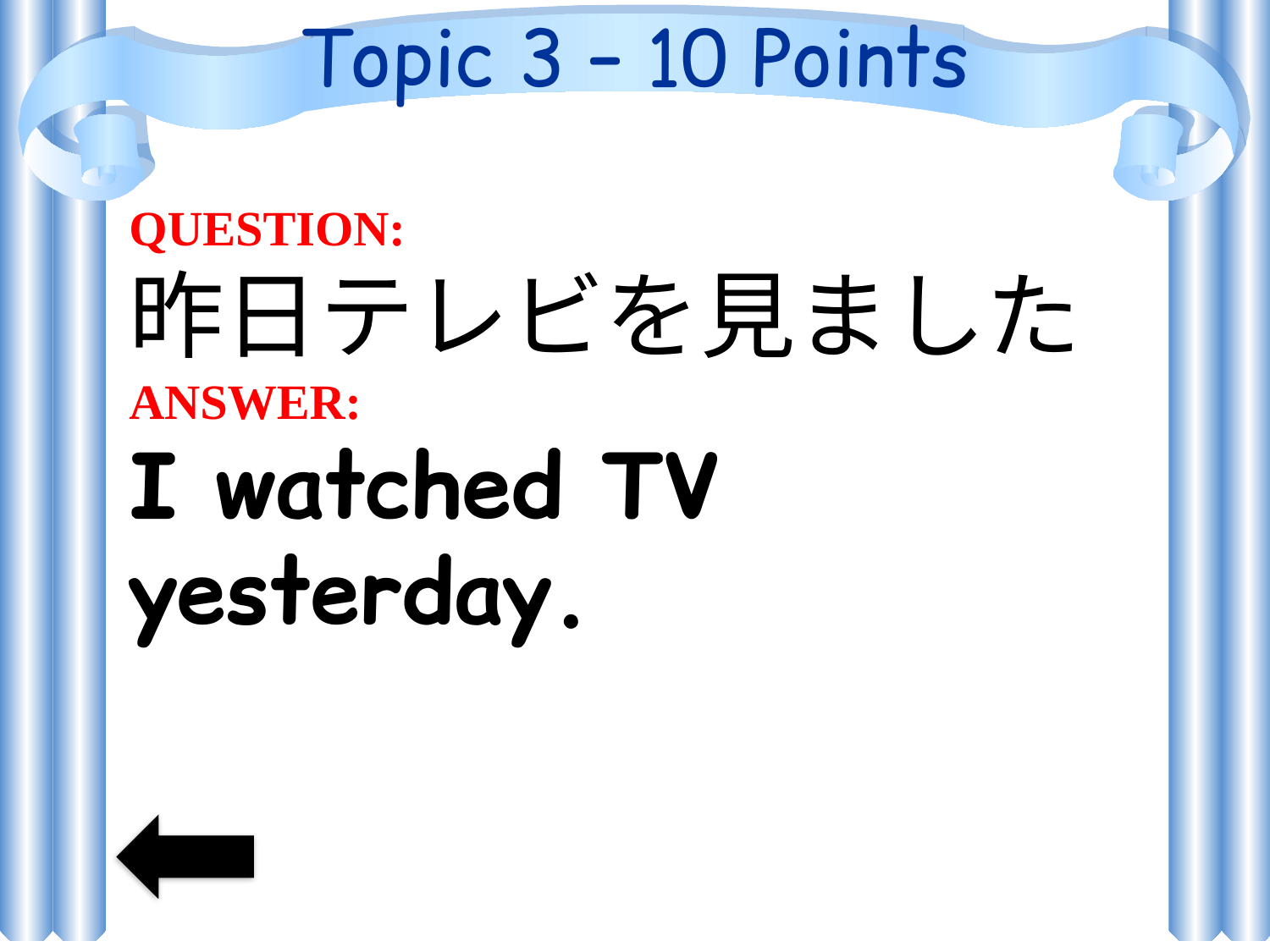

# Topic 3 – 10 Points
QUESTION:
昨日テレビを見ました
ANSWER:
I watched TV yesterday.